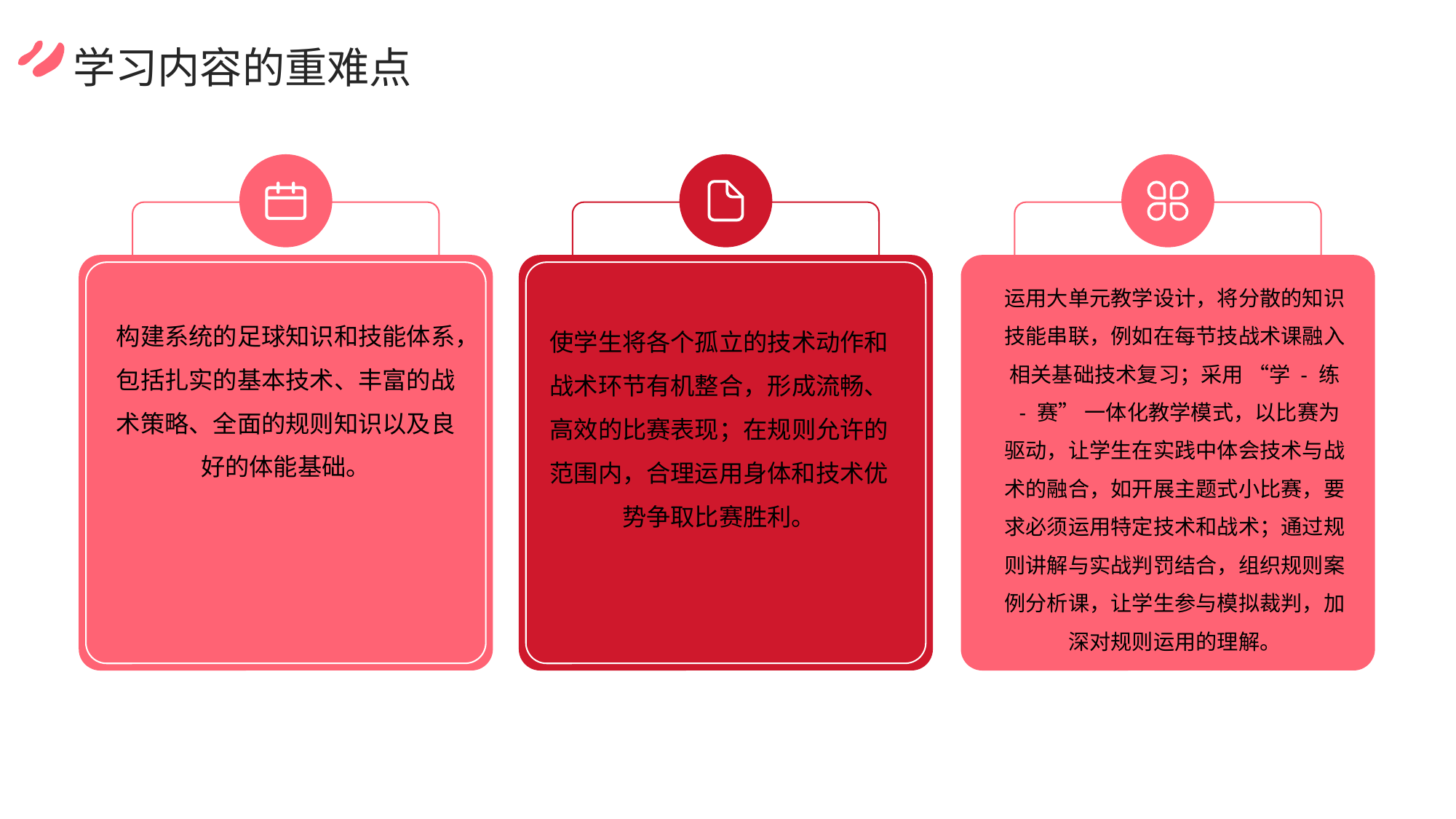

学习内容的重难点

运用大单元教学设计，将分散的知识技能串联，例如在每节技战术课融入相关基础技术复习；采用 “学 - 练 - 赛” 一体化教学模式，以比赛为驱动，让学生在实践中体会技术与战术的融合，如开展主题式小比赛，要求必须运用特定技术和战术；通过规则讲解与实战判罚结合，组织规则案例分析课，让学生参与模拟裁判，加深对规则运用的理解。
构建系统的足球知识和技能体系，包括扎实的基本技术、丰富的战术策略、全面的规则知识以及良好的体能基础。
使学生将各个孤立的技术动作和战术环节有机整合，形成流畅、高效的比赛表现；在规则允许的范围内，合理运用身体和技术优势争取比赛胜利。